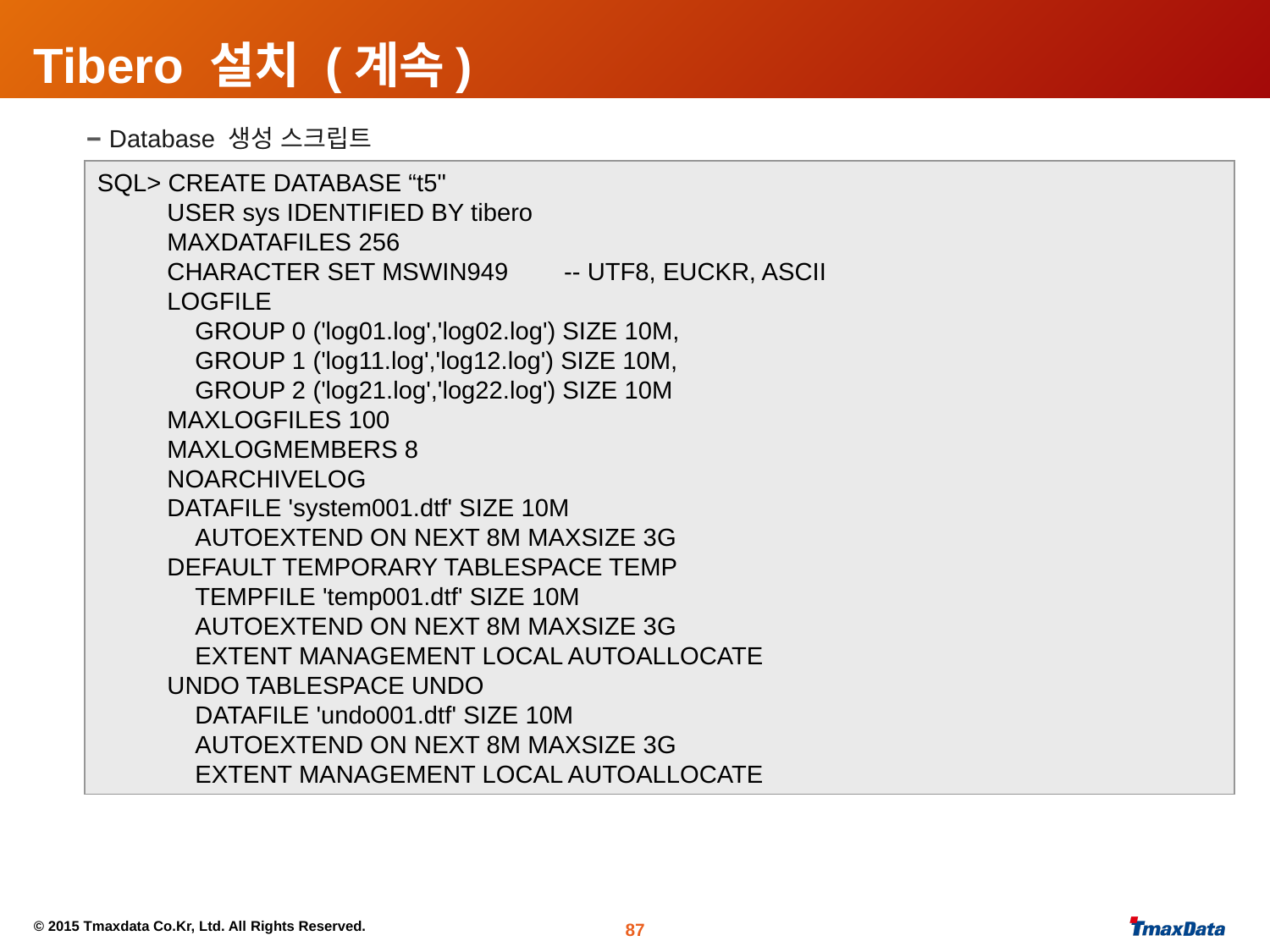

# Tibero 설치 (계속)
 Database 생성 스크립트
SQL> CREATE DATABASE “t5"
          USER sys IDENTIFIED BY tibero
          MAXDATAFILES 256
          CHARACTER SET MSWIN949        -- UTF8, EUCKR, ASCII
          LOGFILE
              GROUP 0 ('log01.log','log02.log') SIZE 10M,
              GROUP 1 ('log11.log','log12.log') SIZE 10M,
              GROUP 2 ('log21.log','log22.log') SIZE 10M
          MAXLOGFILES 100
          MAXLOGMEMBERS 8
          NOARCHIVELOG
          DATAFILE 'system001.dtf' SIZE 10M
              AUTOEXTEND ON NEXT 8M MAXSIZE 3G
          DEFAULT TEMPORARY TABLESPACE TEMP
              TEMPFILE 'temp001.dtf' SIZE 10M
              AUTOEXTEND ON NEXT 8M MAXSIZE 3G
              EXTENT MANAGEMENT LOCAL AUTOALLOCATE
          UNDO TABLESPACE UNDO
              DATAFILE 'undo001.dtf' SIZE 10M
              AUTOEXTEND ON NEXT 8M MAXSIZE 3G
              EXTENT MANAGEMENT LOCAL AUTOALLOCATE